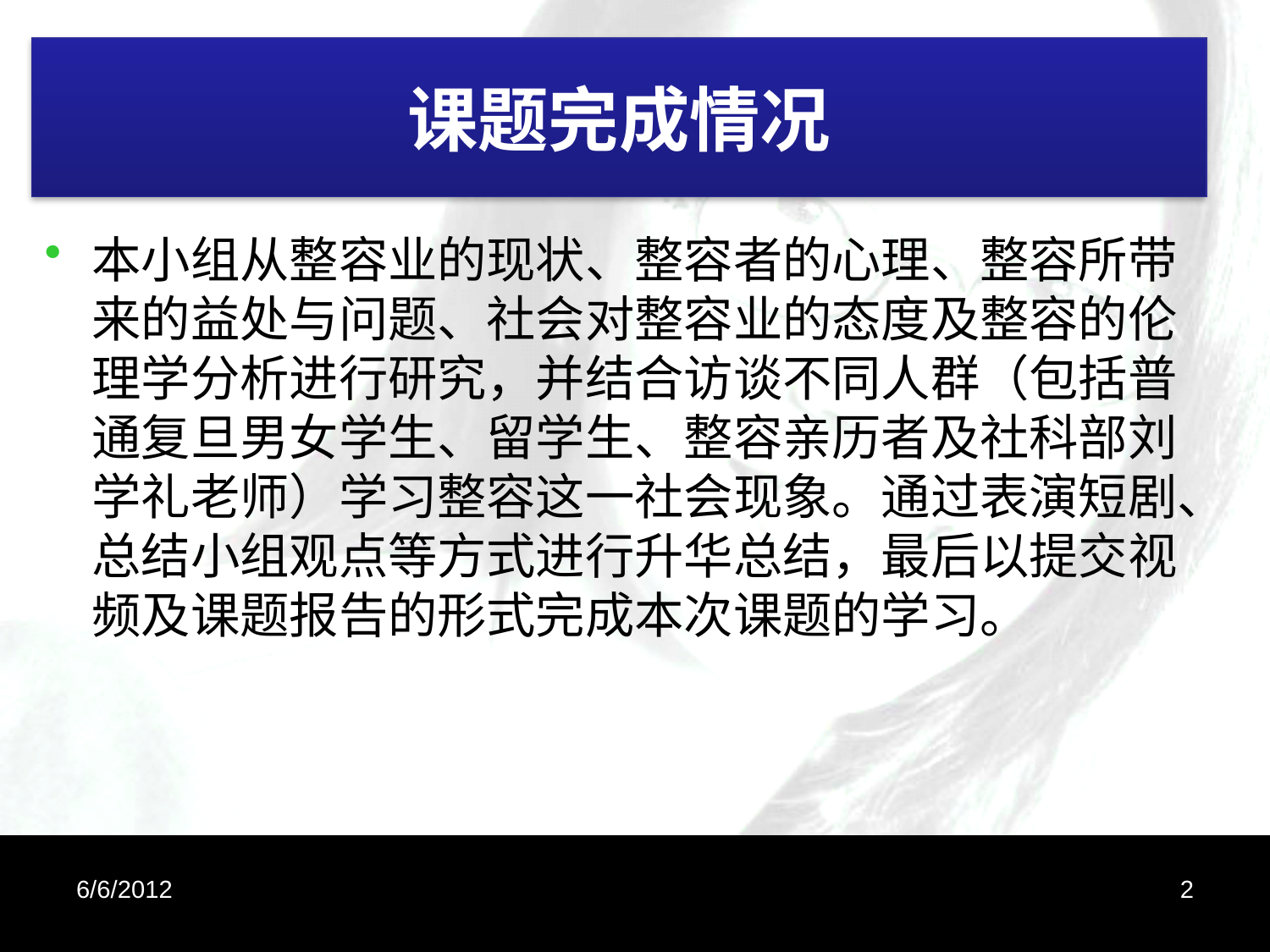

# 课题完成情况
本小组从整容业的现状、整容者的心理、整容所带来的益处与问题、社会对整容业的态度及整容的伦理学分析进行研究，并结合访谈不同人群（包括普通复旦男女学生、留学生、整容亲历者及社科部刘学礼老师）学习整容这一社会现象。通过表演短剧、总结小组观点等方式进行升华总结，最后以提交视频及课题报告的形式完成本次课题的学习。

6/6/2012
2